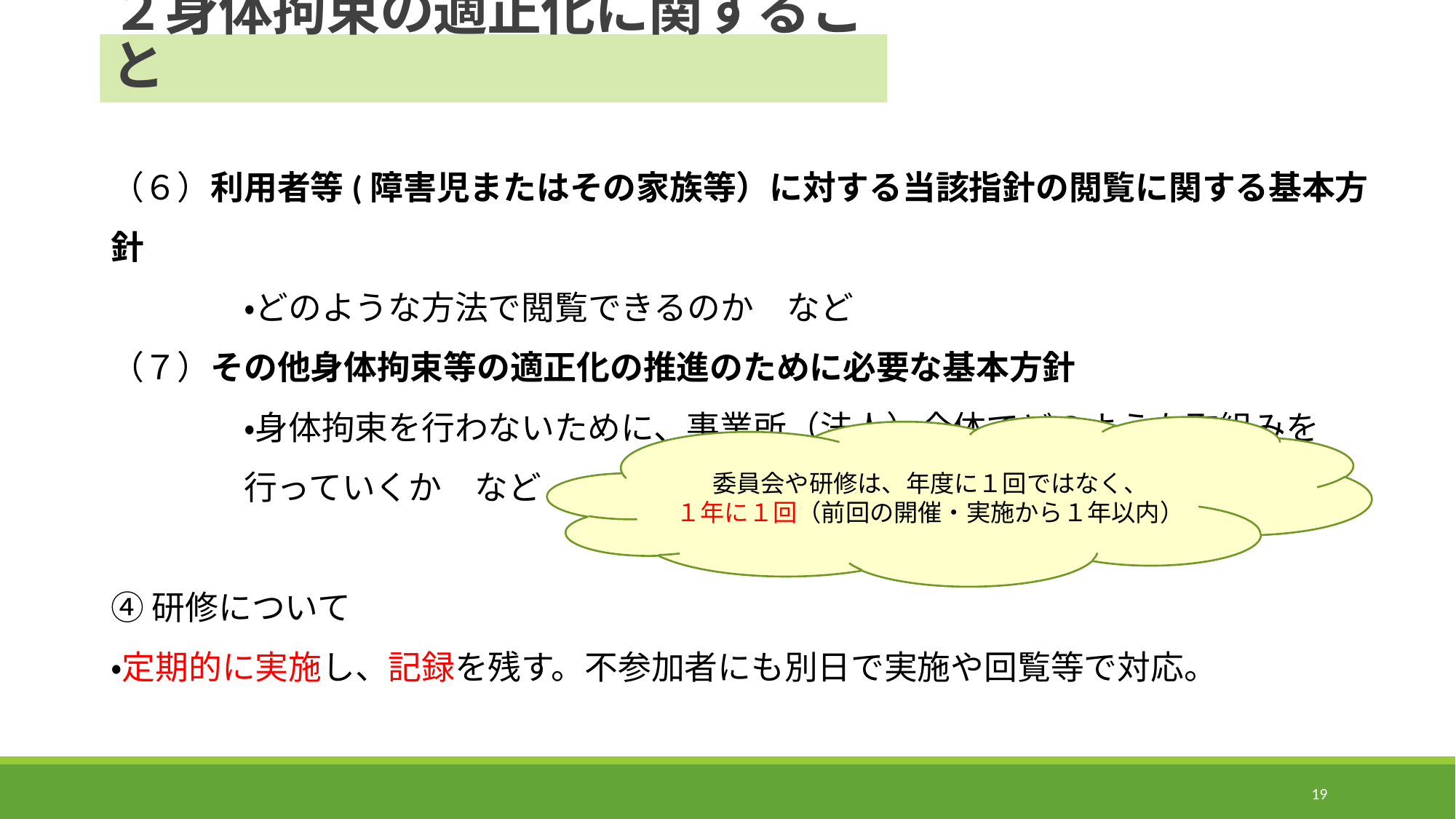

２身体拘束の適正化に関すること
（６）利用者等(障害児またはその家族等）に対する当該指針の閲覧に関する基本方針
　　　　・どのような方法で閲覧できるのか　など
（７）その他身体拘束等の適正化の推進のために必要な基本方針
　　　　・身体拘束を行わないために、事業所（法人）全体でどのような取組みを
　　　　行っていくか　など

④研修について
・定期的に実施し、記録を残す。不参加者にも別日で実施や回覧等で対応。
委員会や研修は、年度に１回ではなく、
１年に１回（前回の開催・実施から１年以内）
19